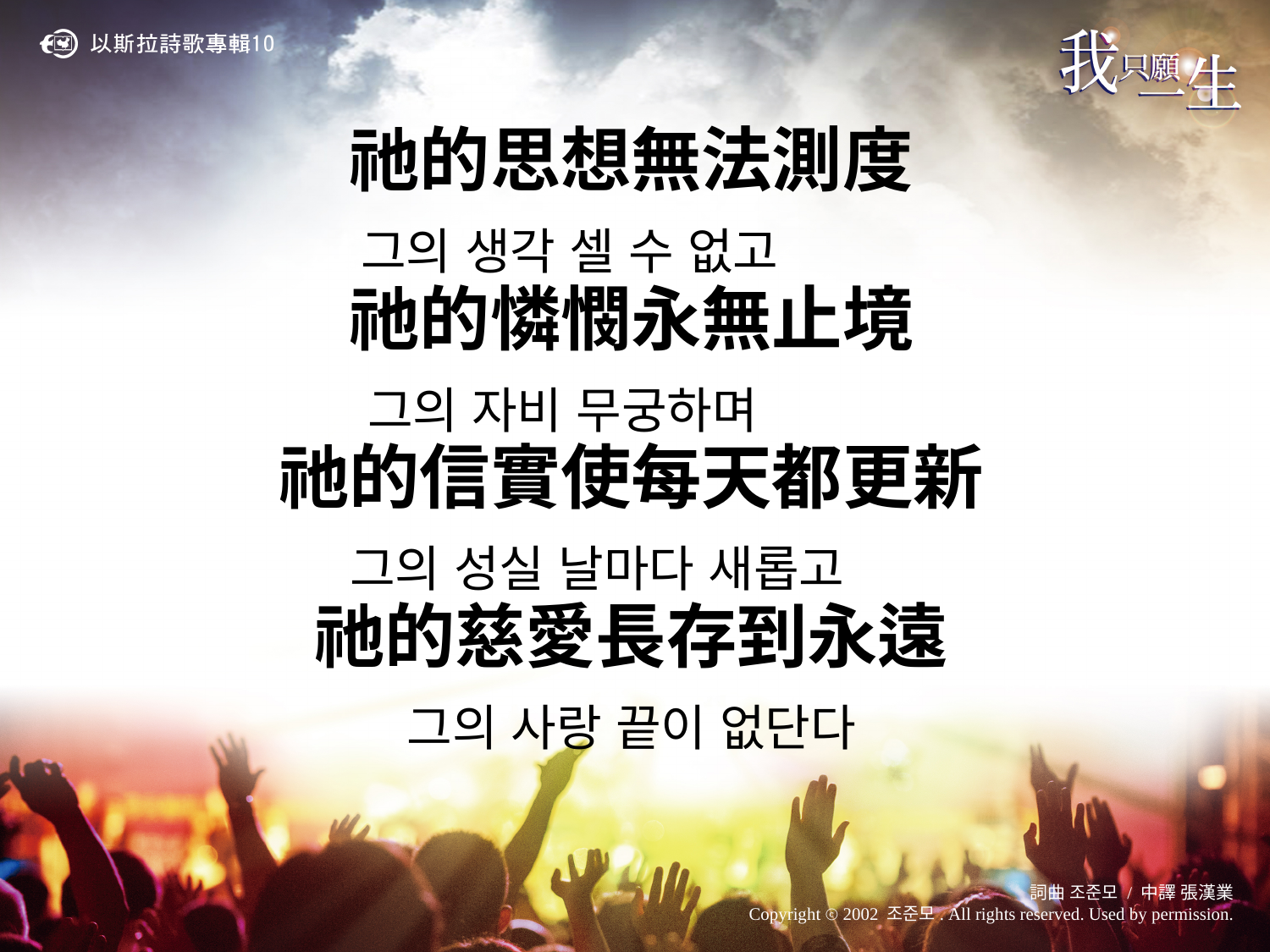

祂的思想無法測度
그의 생각 셀 수 없고
祂的憐憫永無止境
그의 자비 무궁하며
祂的信實使每天都更新
그의 성실 날마다 새롭고
祂的慈愛長存到永遠
그의 사랑 끝이 없단다
詞曲 조준모 / 中譯 張漢業
Copyright ⓒ 2002 조준모. All rights reserved. Used by permission.